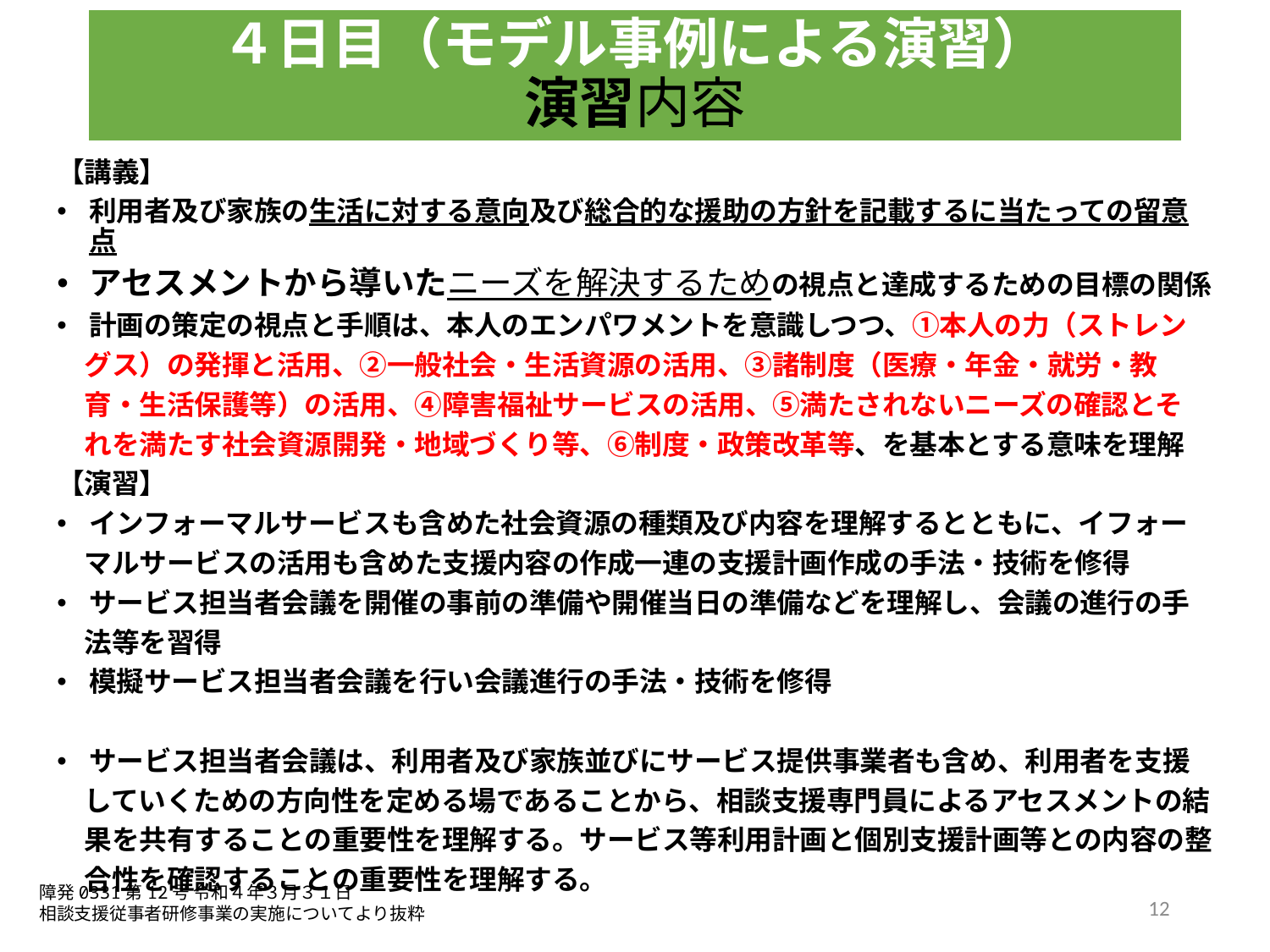

# ４日目（モデル事例による演習） 演習内容
【講義】
利用者及び家族の生活に対する意向及び総合的な援助の方針を記載するに当たっての留意点
アセスメントから導いたニーズを解決するための視点と達成するための目標の関係
計画の策定の視点と手順は、本人のエンパワメントを意識しつつ、①本人の力（ストレン
　グス）の発揮と活用、②一般社会・生活資源の活用、③諸制度（医療・年金・就労・教
　育・生活保護等）の活用、④障害福祉サービスの活用、⑤満たされないニーズの確認とそ
　れを満たす社会資源開発・地域づくり等、⑥制度・政策改革等、を基本とする意味を理解
【演習】
インフォーマルサービスも含めた社会資源の種類及び内容を理解するとともに、イフォー
　マルサービスの活用も含めた支援内容の作成一連の支援計画作成の手法・技術を修得
サービス担当者会議を開催の事前の準備や開催当日の準備などを理解し、会議の進行の手
　法等を習得
模擬サービス担当者会議を行い会議進行の手法・技術を修得

サービス担当者会議は、利用者及び家族並びにサービス提供事業者も含め、利用者を支援
　していくための方向性を定める場であることから、相談支援専門員によるアセスメントの結
　果を共有することの重要性を理解する。サービス等利用計画と個別支援計画等との内容の整
　合性を確認することの重要性を理解する。

障発0331第12号 令和４年３月３１日
相談支援従事者研修事業の実施についてより抜粋
12